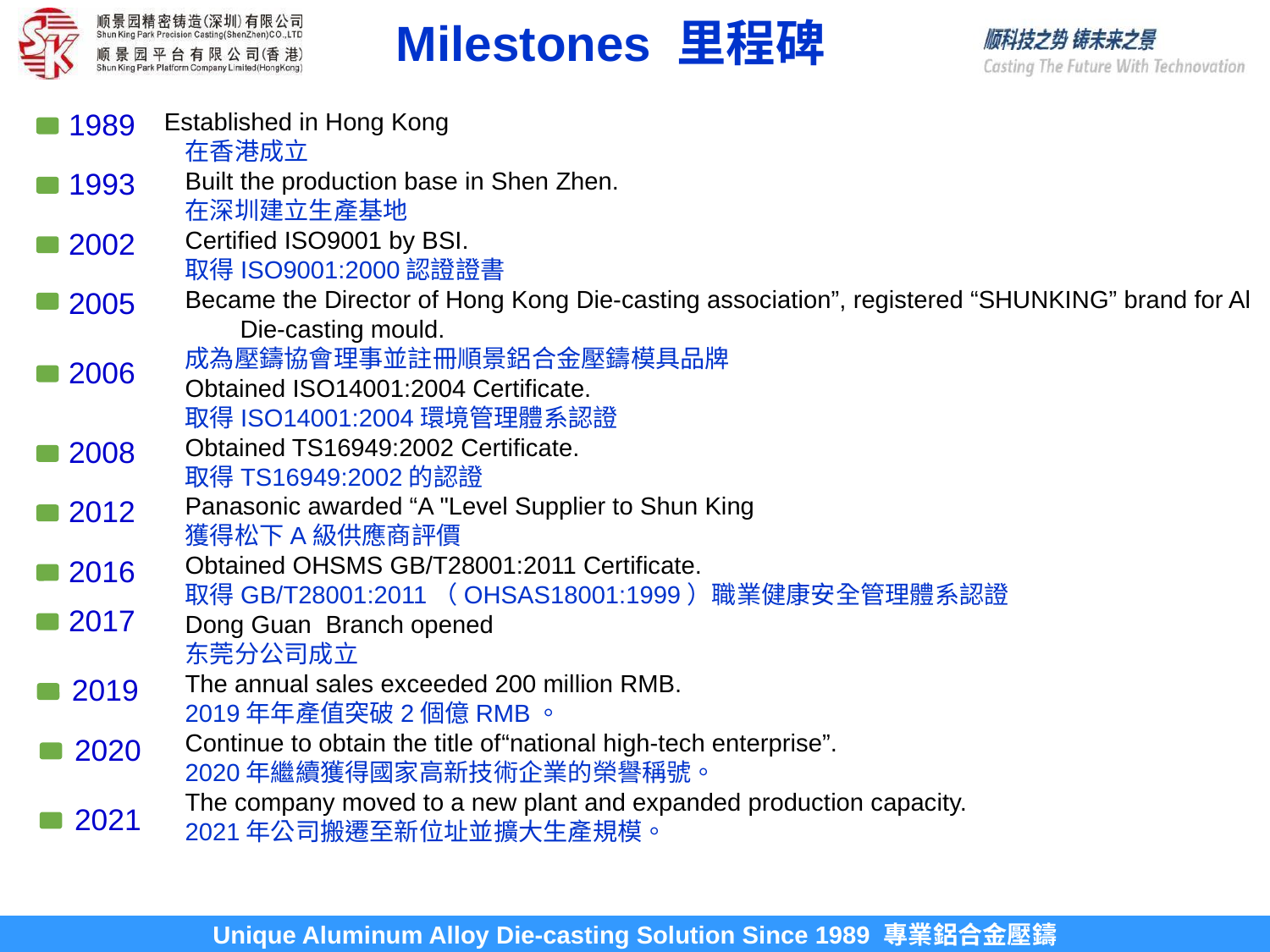

Milestones 里程碑
1989

       Established in Hong Kong
在香港成立
Built the production base in Shen Zhen.
在深圳建立生產基地
Certified ISO9001 by BSI.
取得ISO9001:2000認證證書
Became the Director of Hong Kong Die-casting association”, registered “SHUNKING” brand for Al Die-casting mould.
成為壓鑄協會理事並註冊順景鋁合金壓鑄模具品牌
Obtained ISO14001:2004 Certificate.
取得ISO14001:2004環境管理體系認證
Obtained TS16949:2002 Certificate.
取得TS16949:2002的認證
Panasonic awarded “A "Level Supplier to Shun King
獲得松下A級供應商評價
Obtained OHSMS GB/T28001:2011 Certificate.
取得GB/T28001:2011（OHSAS18001:1999）職業健康安全管理體系認證
Dong Guan  Branch opened
东莞分公司成立
The annual sales exceeded 200 million RMB.
2019年年產值突破2個億RMB。
Continue to obtain the title of“national high-tech enterprise”.
2020年繼續獲得國家高新技術企業的榮譽稱號。
The company moved to a new plant and expanded production capacity.
2021年公司搬遷至新位址並擴大生產規模。

1993

2002

2005

2006

2008

2012

2016

2017

2019

2020

2021